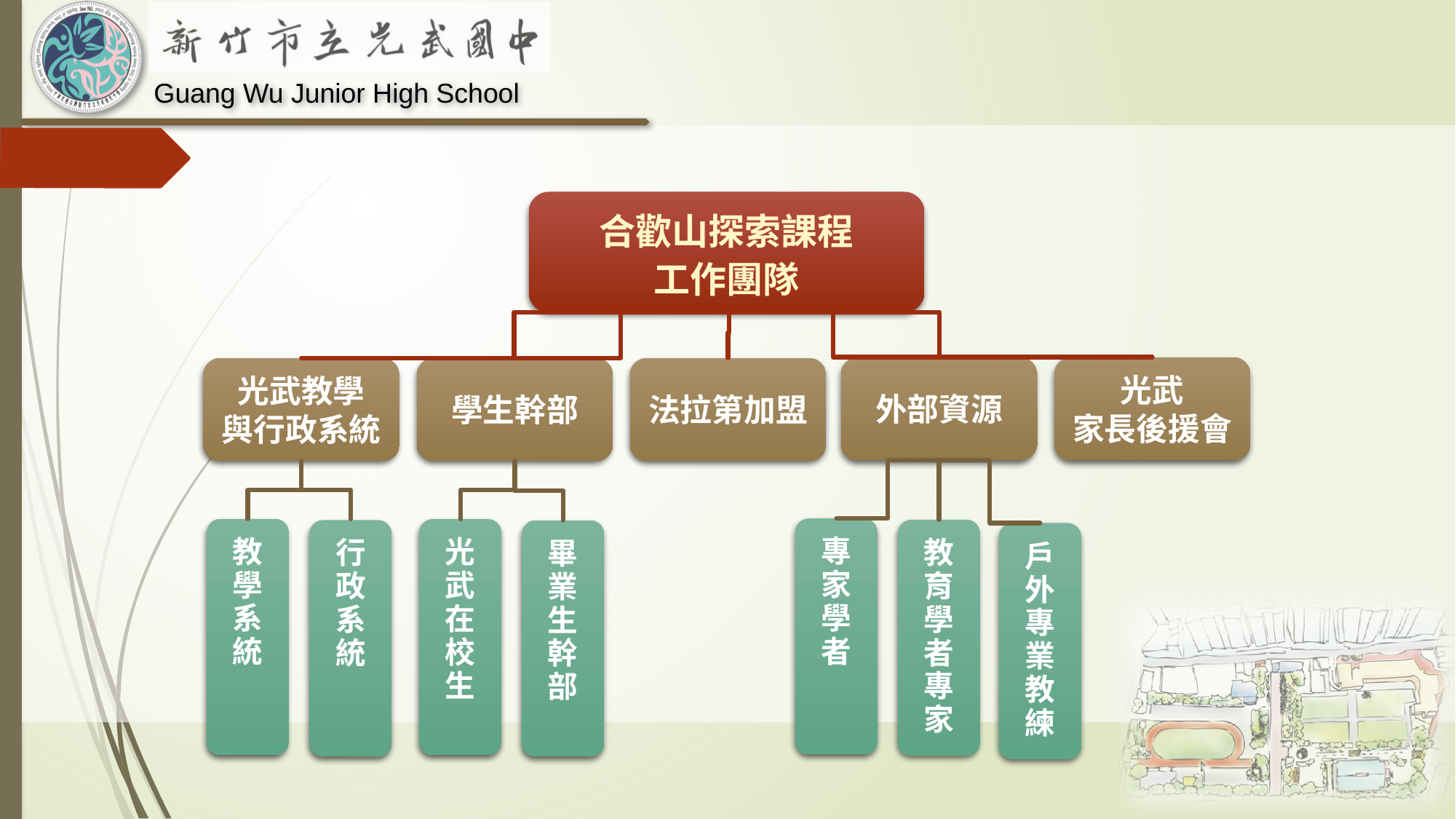

合歡山探索課程
工作團隊
外部資源
光武
家長後援會
光武教學
與行政系統
學生幹部
法拉第加盟
專家學者
教學系統
光武在校生
教育學者專家
行政系統
畢業生幹部
戶外專業教練